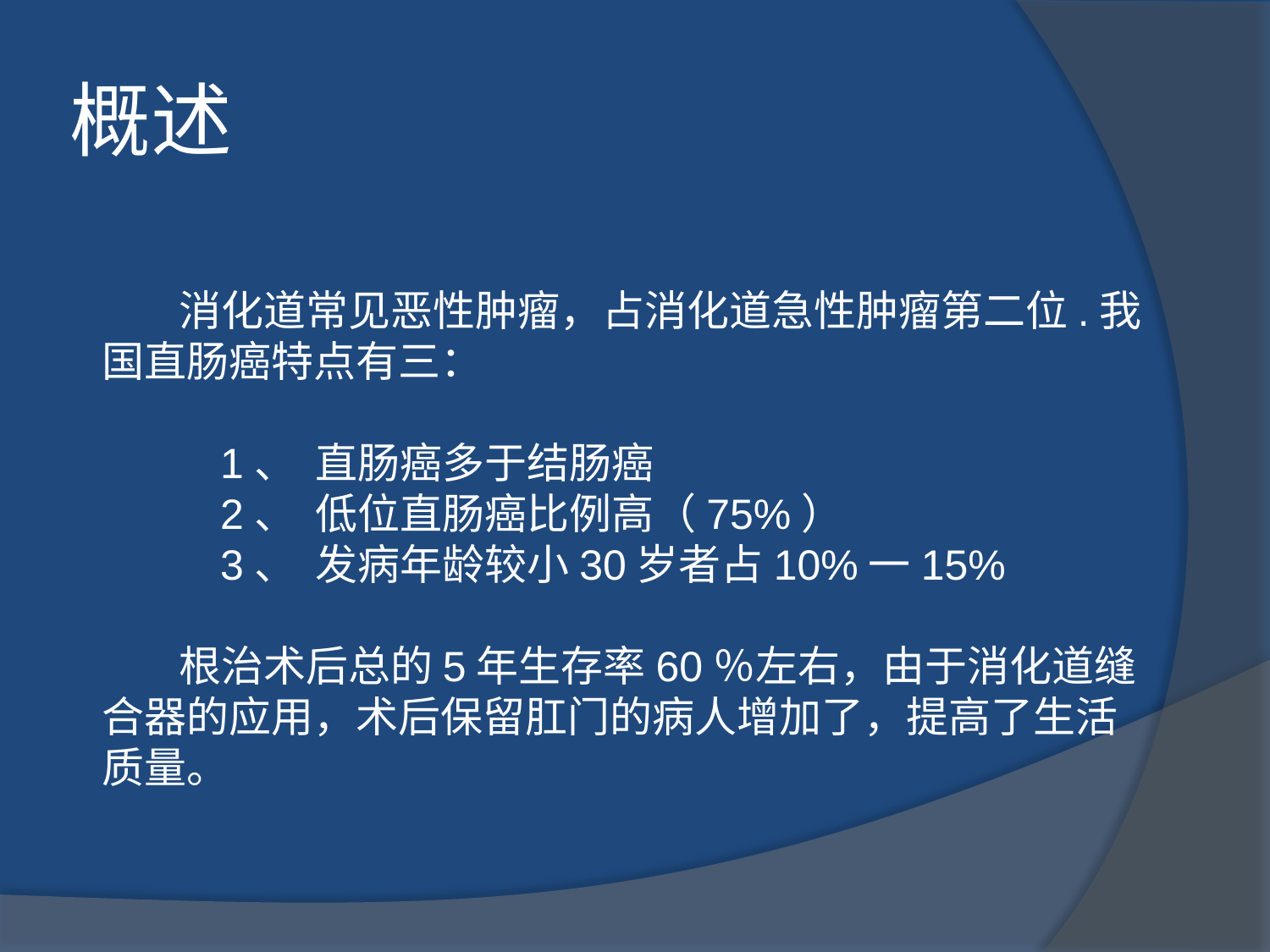

# 概述
       消化道常见恶性肿瘤，占消化道急性肿瘤第二位.我国直肠癌特点有三：

          1、  直肠癌多于结肠癌
          2、  低位直肠癌比例高（75%）
          3、  发病年龄较小30岁者占10%一15%

       根治术后总的5年生存率60％左右，由于消化道缝合器的应用，术后保留肛门的病人增加了，提高了生活质量。